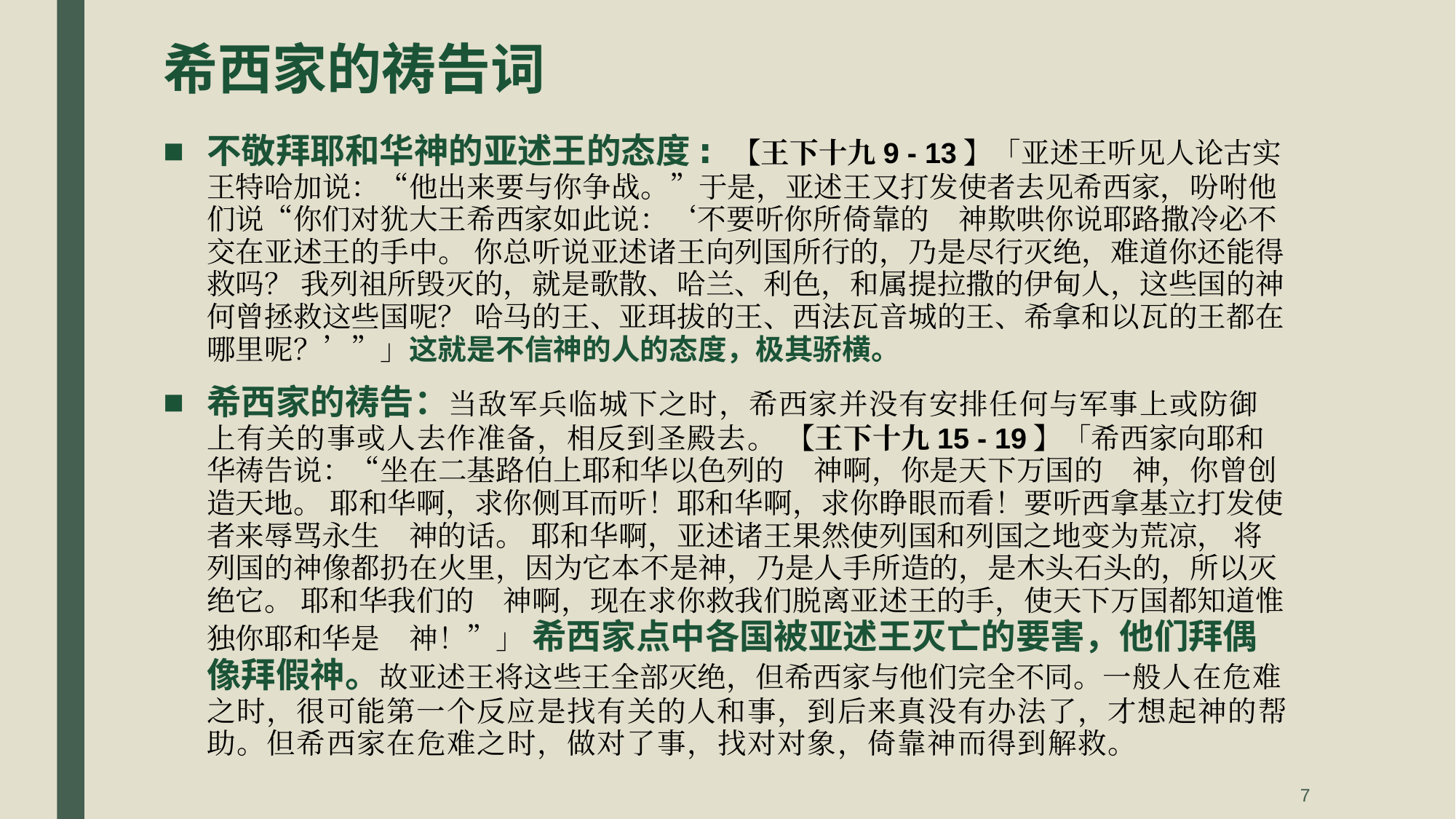

# 希西家的祷告词
不敬拜耶和华神的亚述王的态度: 【王下十九9 - 13】「亚述王听见人论古实王特哈加说：“他出来要与你争战。”于是，亚述王又打发使者去见希西家，吩咐他们说“你们对犹大王希西家如此说：‘不要听你所倚靠的　神欺哄你说耶路撒冷必不交在亚述王的手中。 你总听说亚述诸王向列国所行的，乃是尽行灭绝，难道你还能得救吗？ 我列祖所毁灭的，就是歌散、哈兰、利色，和属提拉撒的伊甸人，这些国的神何曾拯救这些国呢？ 哈马的王、亚珥拔的王、西法瓦音城的王、希拿和以瓦的王都在哪里呢？’”」这就是不信神的人的态度，极其骄横。
希西家的祷告：当敌军兵临城下之时，希西家并没有安排任何与军事上或防御上有关的事或人去作准备，相反到圣殿去。 【王下十九15 - 19】「希西家向耶和华祷告说：“坐在二基路伯上耶和华以色列的　神啊，你是天下万国的　神，你曾创造天地。 耶和华啊，求你侧耳而听！耶和华啊，求你睁眼而看！要听西拿基立打发使者来辱骂永生　神的话。 耶和华啊，亚述诸王果然使列国和列国之地变为荒凉， 将列国的神像都扔在火里，因为它本不是神，乃是人手所造的，是木头石头的，所以灭绝它。 耶和华我们的　神啊，现在求你救我们脱离亚述王的手，使天下万国都知道惟独你耶和华是　神！”」 希西家点中各国被亚述王灭亡的要害，他们拜偶像拜假神。故亚述王将这些王全部灭绝，但希西家与他们完全不同。一般人在危难之时，很可能第一个反应是找有关的人和事，到后来真没有办法了，才想起神的帮助。但希西家在危难之时，做对了事，找对对象，倚靠神而得到解救。
7